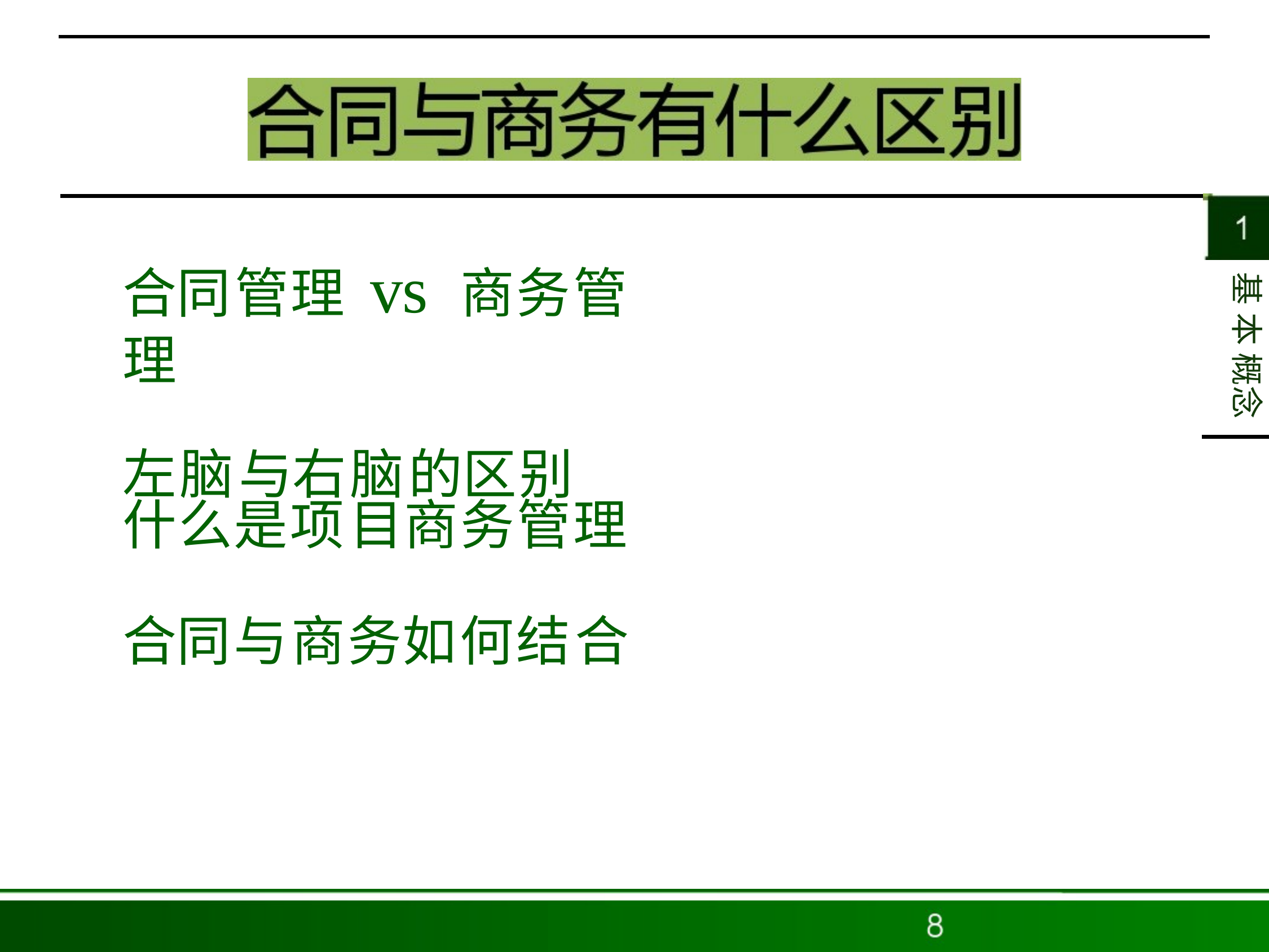

# 合同管理 vs 商务管理
左脑与右脑的区别
基本 概念

什么是项目商务管理

合同与商务如何结合